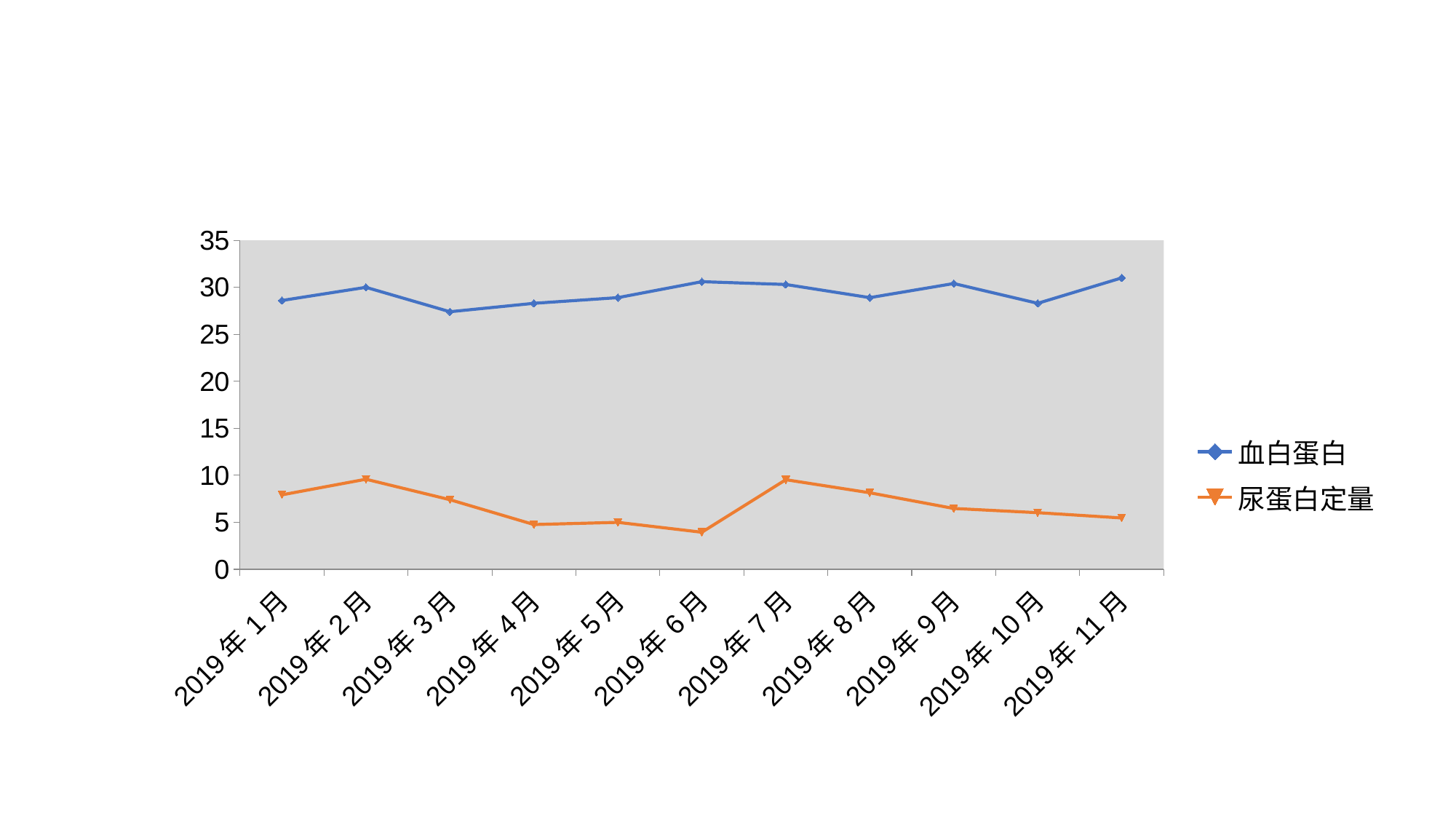

#

### Chart

| Category | 血白蛋白 | 尿蛋白定量 |
|---|---|---|
| 43466 | 28.6 | 7.92 |
| 43497 | 30.0 | 9.58 |
| 43525 | 27.4 | 7.4 |
| 43556 | 28.3 | 4.76 |
| 43586 | 28.9 | 4.99 |
| 43617 | 30.6 | 3.94 |
| 43647 | 30.3 | 9.530000000000001 |
| 43678 | 28.9 | 8.14 |
| 43709 | 30.4 | 6.4700000000000015 |
| 43739 | 28.3 | 6.02 |
| 43770 | 31.0 | 5.46 |